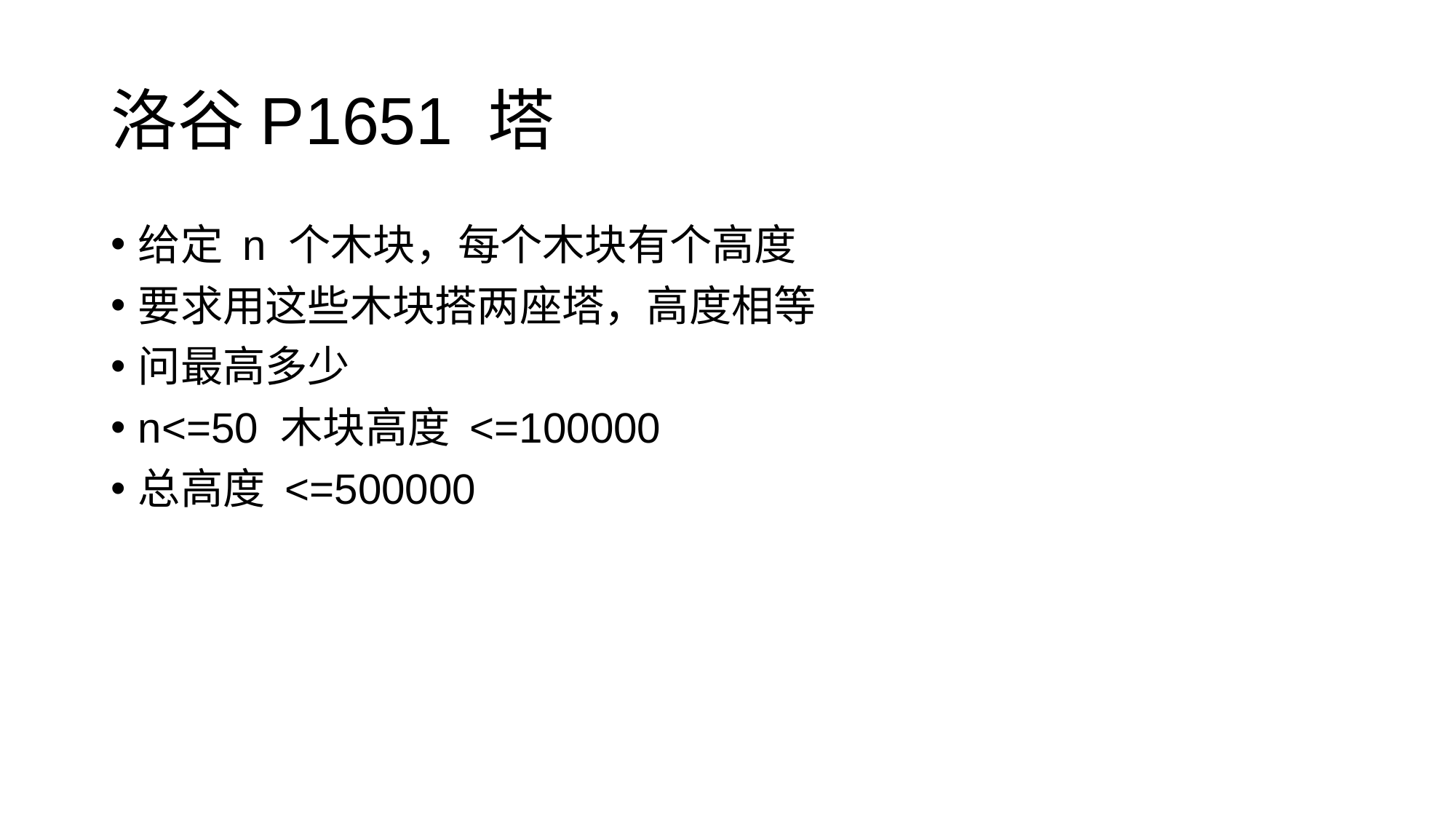

# 洛谷P1651 塔
给定 n 个木块，每个木块有个高度
要求用这些木块搭两座塔，高度相等
问最高多少
n<=50 木块高度 <=100000
总高度 <=500000